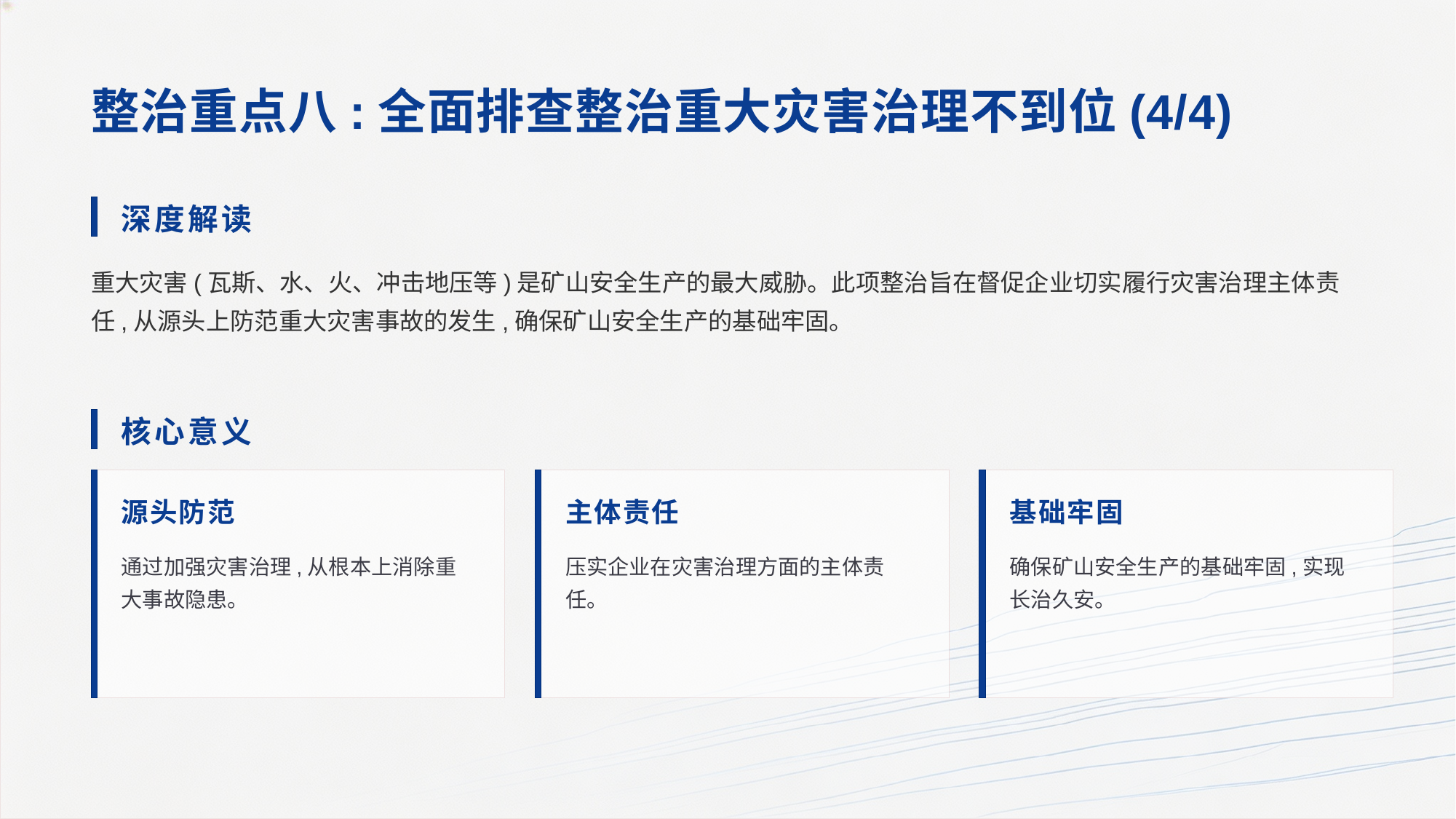

整治重点八:全面排查整治重大灾害治理不到位(4/4)

深度解读
重大灾害(瓦斯、水、火、冲击地压等)是矿山安全生产的最大威胁。此项整治旨在督促企业切实履行灾害治理主体责任,从源头上防范重大灾害事故的发生,确保矿山安全生产的基础牢固。

核心意义

源头防范
主体责任
基础牢固
通过加强灾害治理,从根本上消除重大事故隐患。
压实企业在灾害治理方面的主体责任。
确保矿山安全生产的基础牢固,实现长治久安。